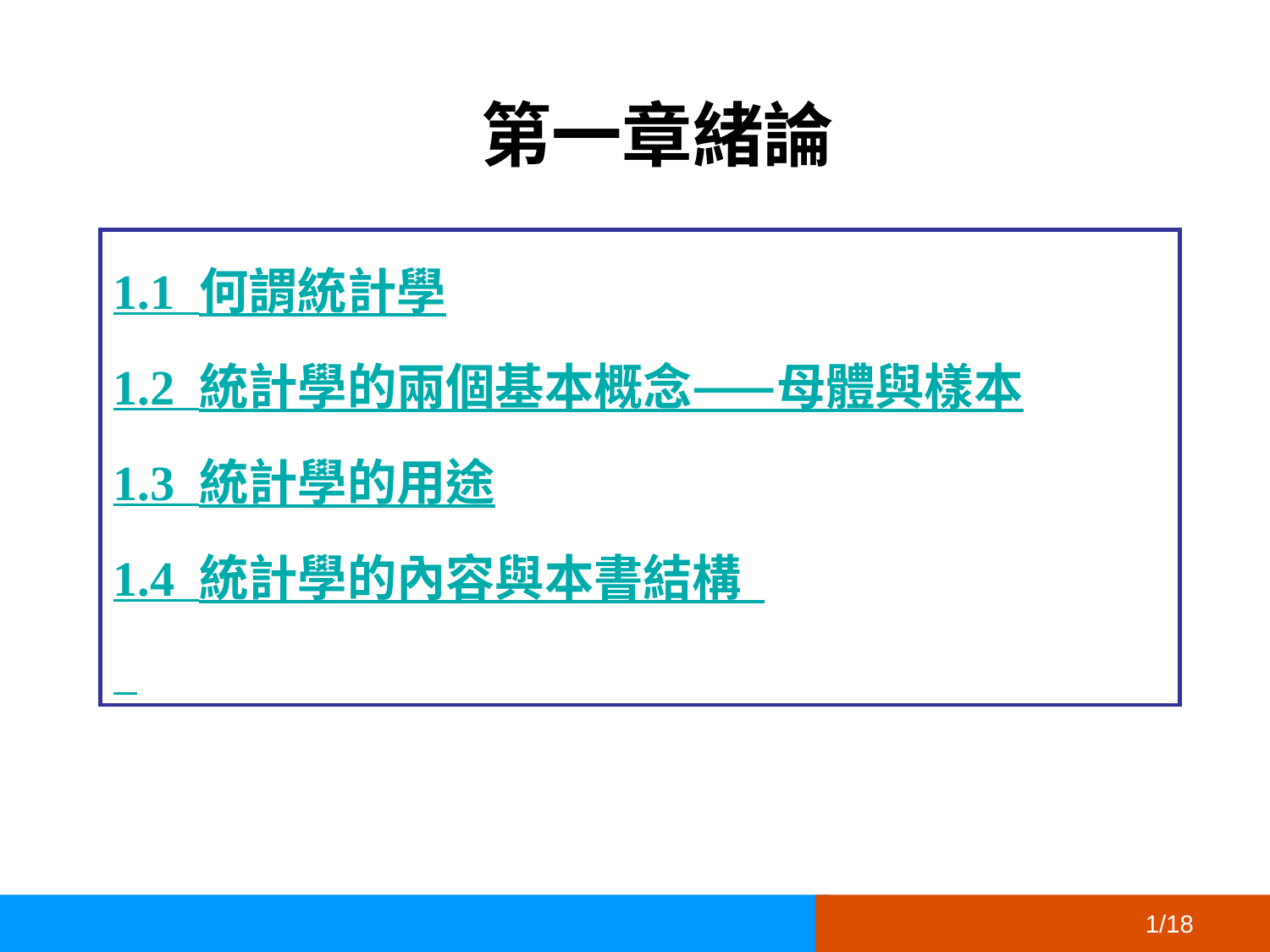

# 第一章緒論
1.1  何謂統計學
1.2  統計學的兩個基本概念——母體與樣本
1.3  統計學的用途
1.4  統計學的內容與本書結構

1/18